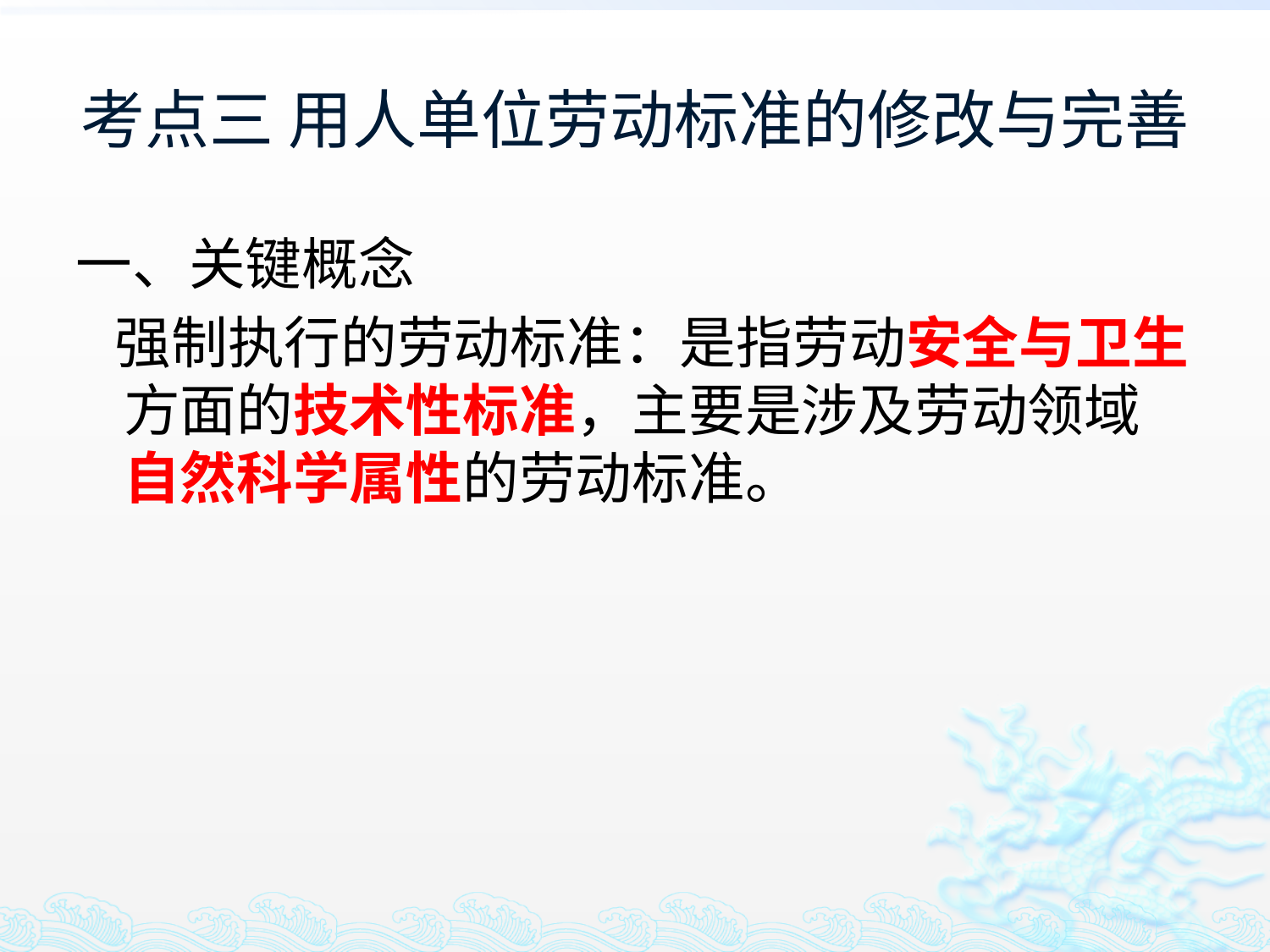

# 考点三 用人单位劳动标准的修改与完善
一、关键概念
  强制执行的劳动标准：是指劳动安全与卫生方面的技术性标准，主要是涉及劳动领域自然科学属性的劳动标准。